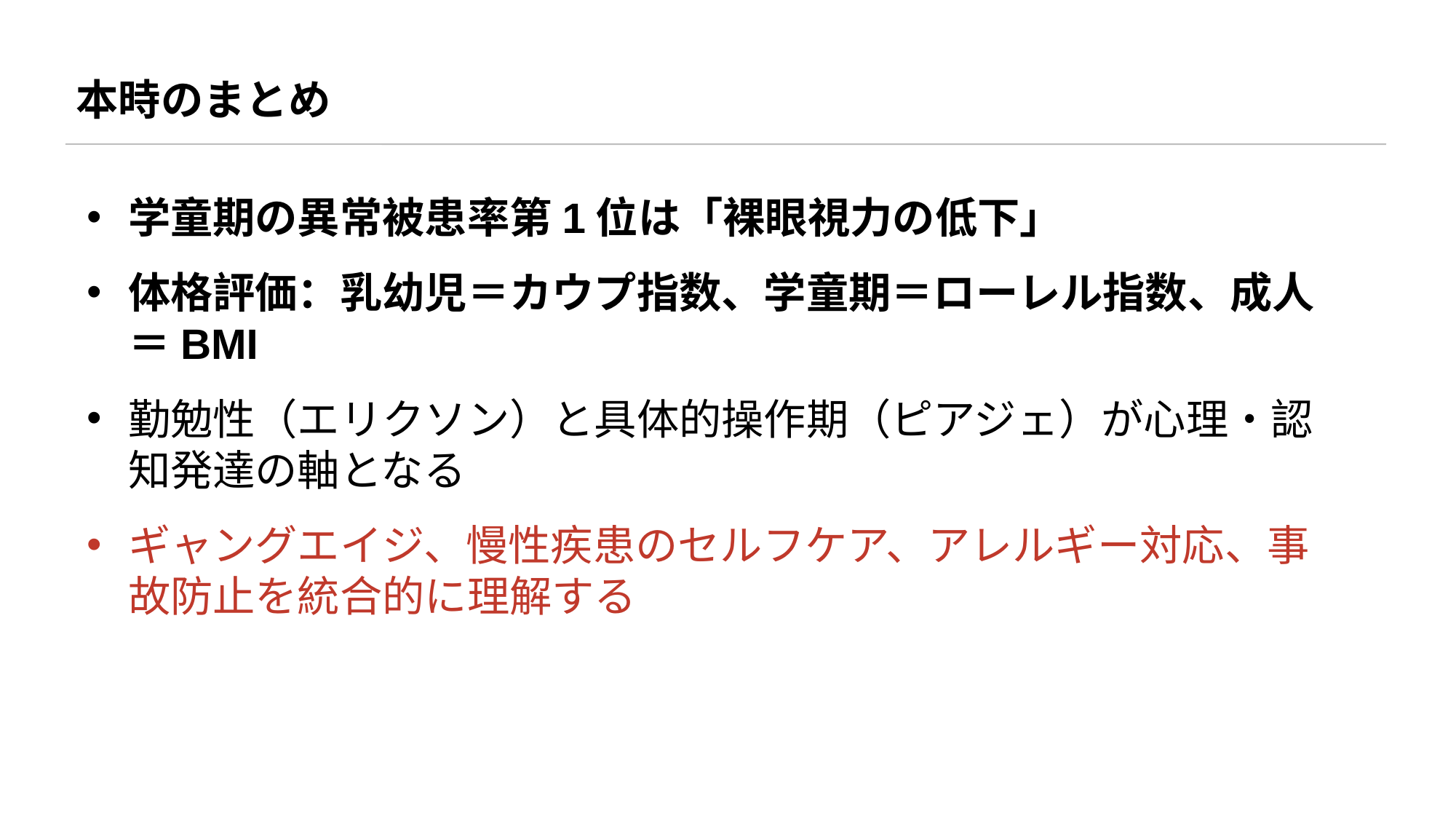

本時のまとめ

学童期の異常被患率第1位は「裸眼視力の低下」
体格評価：乳幼児＝カウプ指数、学童期＝ローレル指数、成人＝BMI
勤勉性（エリクソン）と具体的操作期（ピアジェ）が心理・認知発達の軸となる
ギャングエイジ、慢性疾患のセルフケア、アレルギー対応、事故防止を統合的に理解する